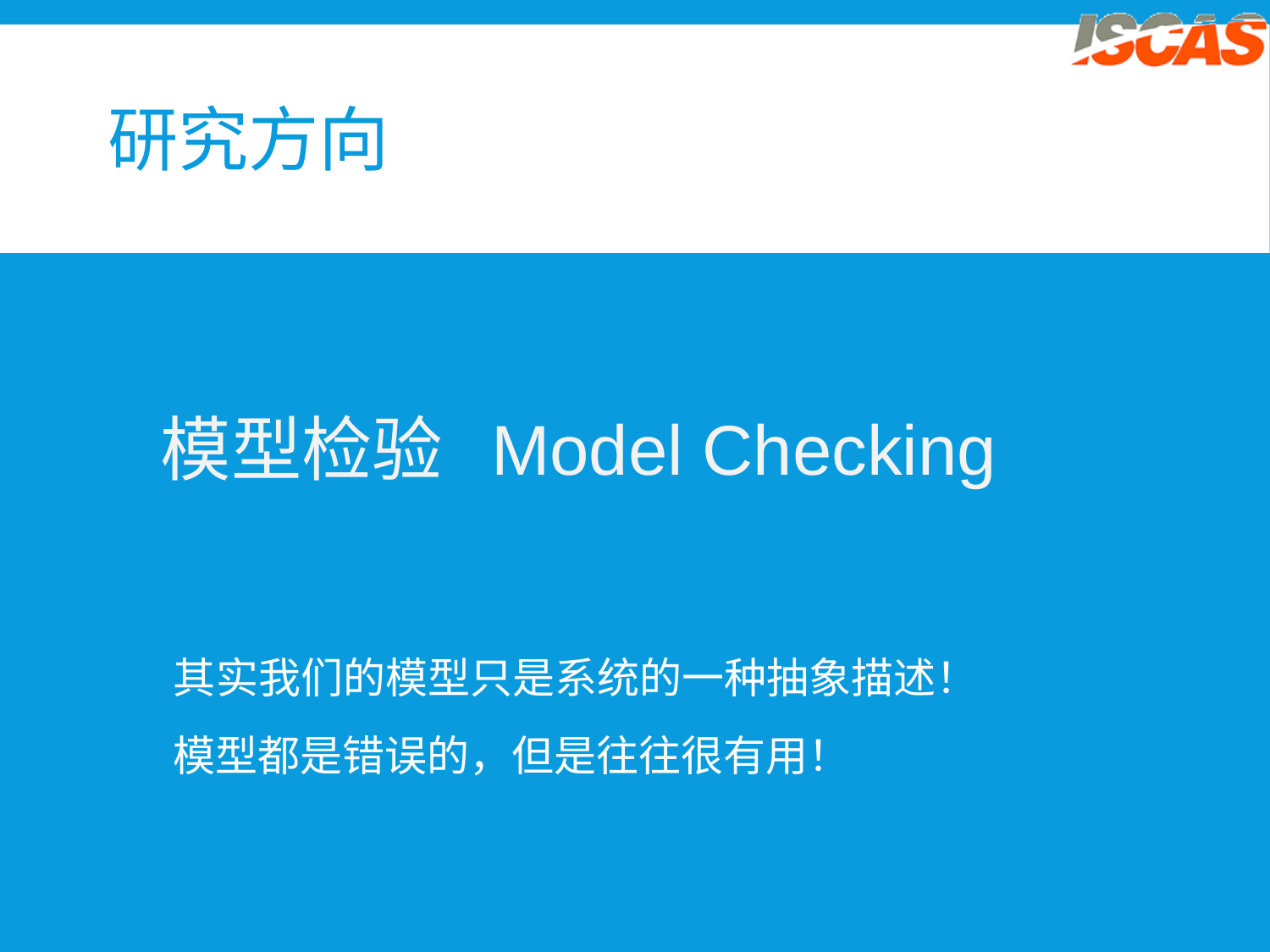

# 研究方向

模型检验  Model Checking
其实我们的模型只是系统的一种抽象描述！
模型都是错误的，但是往往很有用！